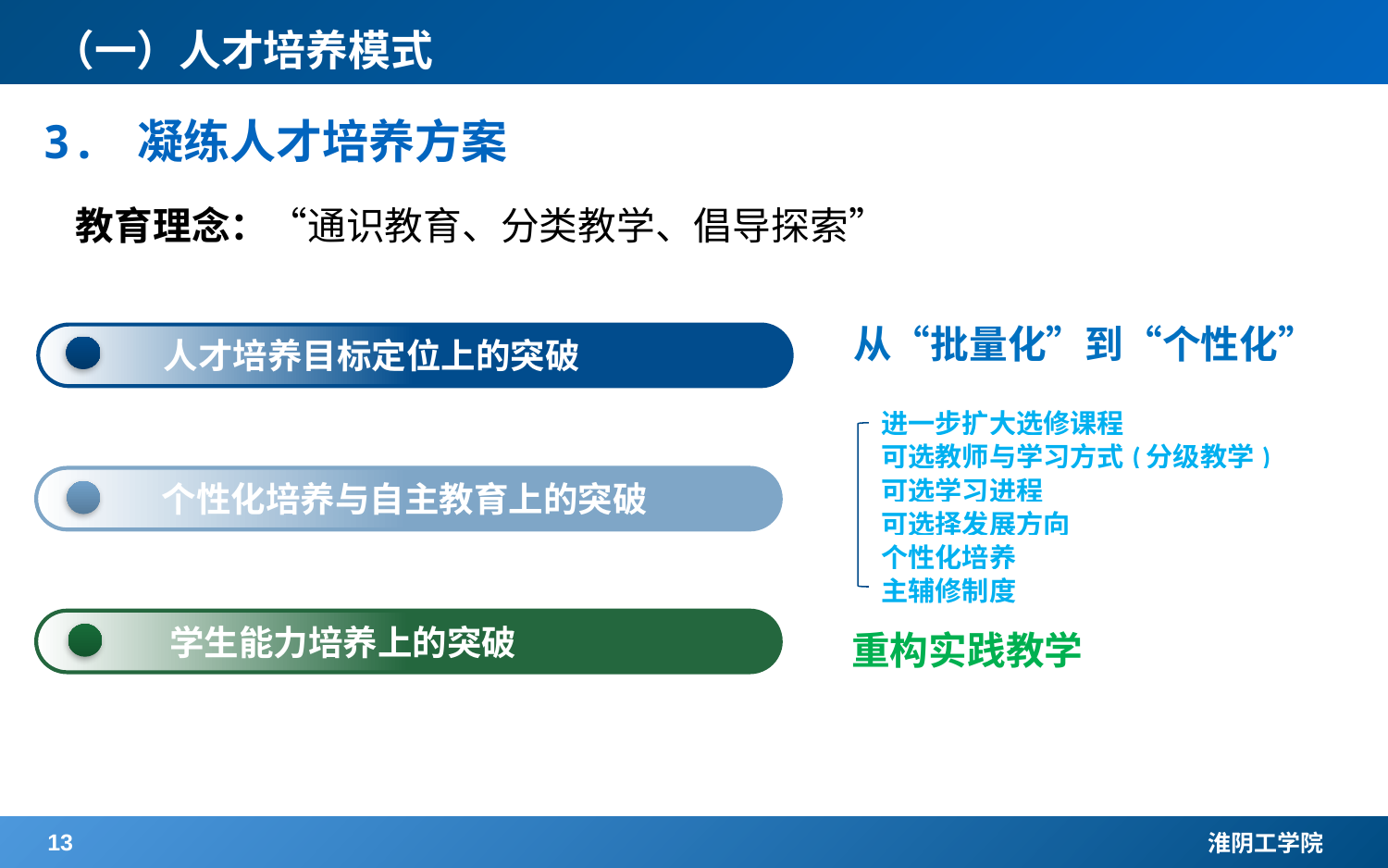

（一）人才培养模式
3. 凝练人才培养方案
  教育理念：“通识教育、分类教学、倡导探索”

从“批量化”到“个性化”
            人才培养目标定位上的突破

| 进一步扩大选修课程 |
| --- |
| 可选教师与学习方式(分级教学) |
| 可选学习进程 |
| 可选择发展方向 |
| 个性化培养 |
| 主辅修制度 |

            个性化培养与自主教育上的突破

             学生能力培养上的突破

重构实践教学